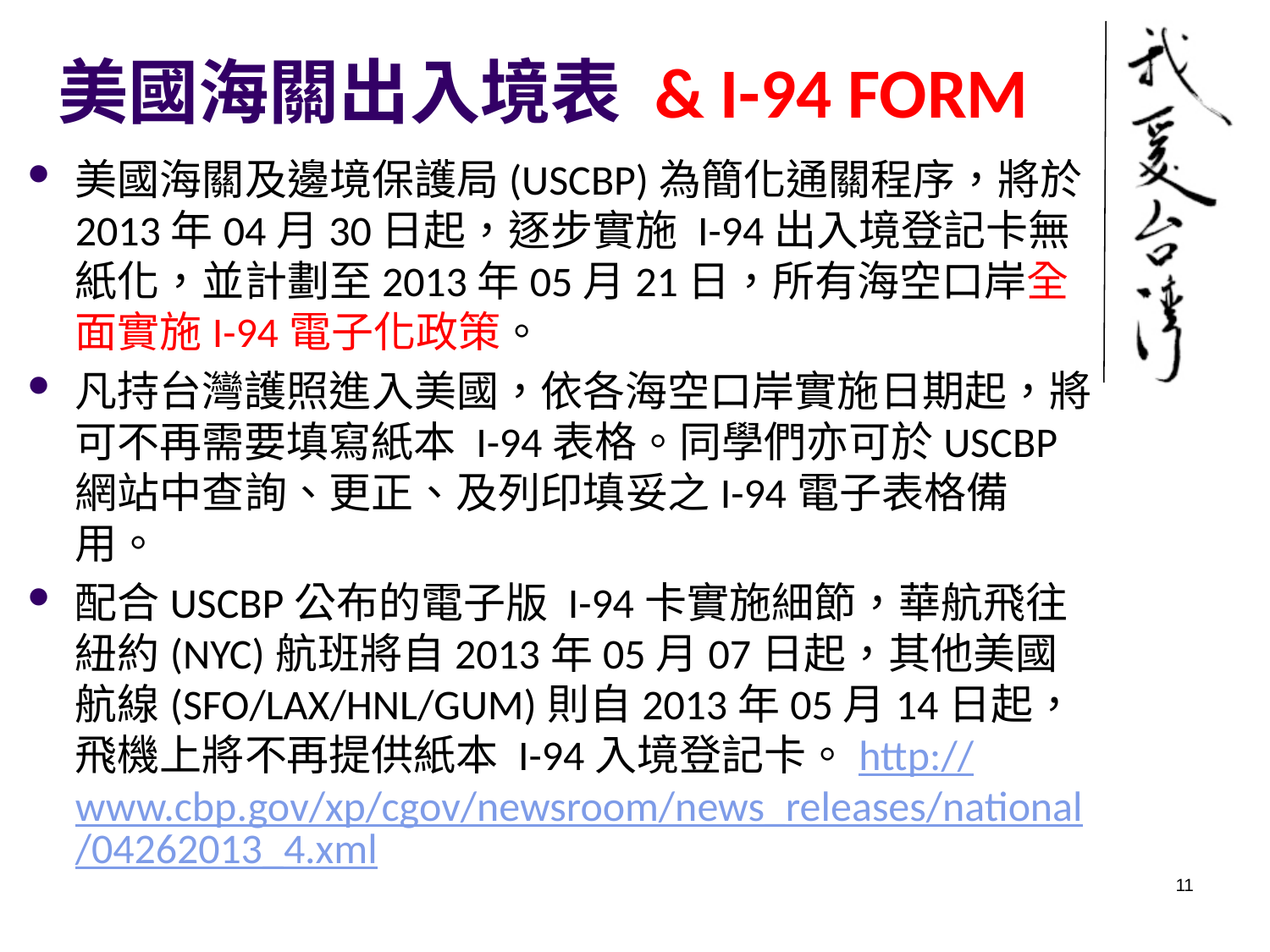

# 美國海關出入境表 & I-94 FORM
美國海關及邊境保護局(USCBP)為簡化通關程序，將於2013年04月30日起，逐步實施 I-94出入境登記卡無紙化，並計劃至2013年05月21日，所有海空口岸全面實施I-94電子化政策。
凡持台灣護照進入美國，依各海空口岸實施日期起，將可不再需要填寫紙本 I-94表格。同學們亦可於USCBP網站中查詢、更正、及列印填妥之I-94電子表格備用。
配合USCBP公布的電子版 I-94卡實施細節，華航飛往紐約(NYC)航班將自2013年05月07日起，其他美國航線(SFO/LAX/HNL/GUM)則自2013年05月14日起，飛機上將不再提供紙本 I-94入境登記卡。http://www.cbp.gov/xp/cgov/newsroom/news_releases/national/04262013_4.xml
11